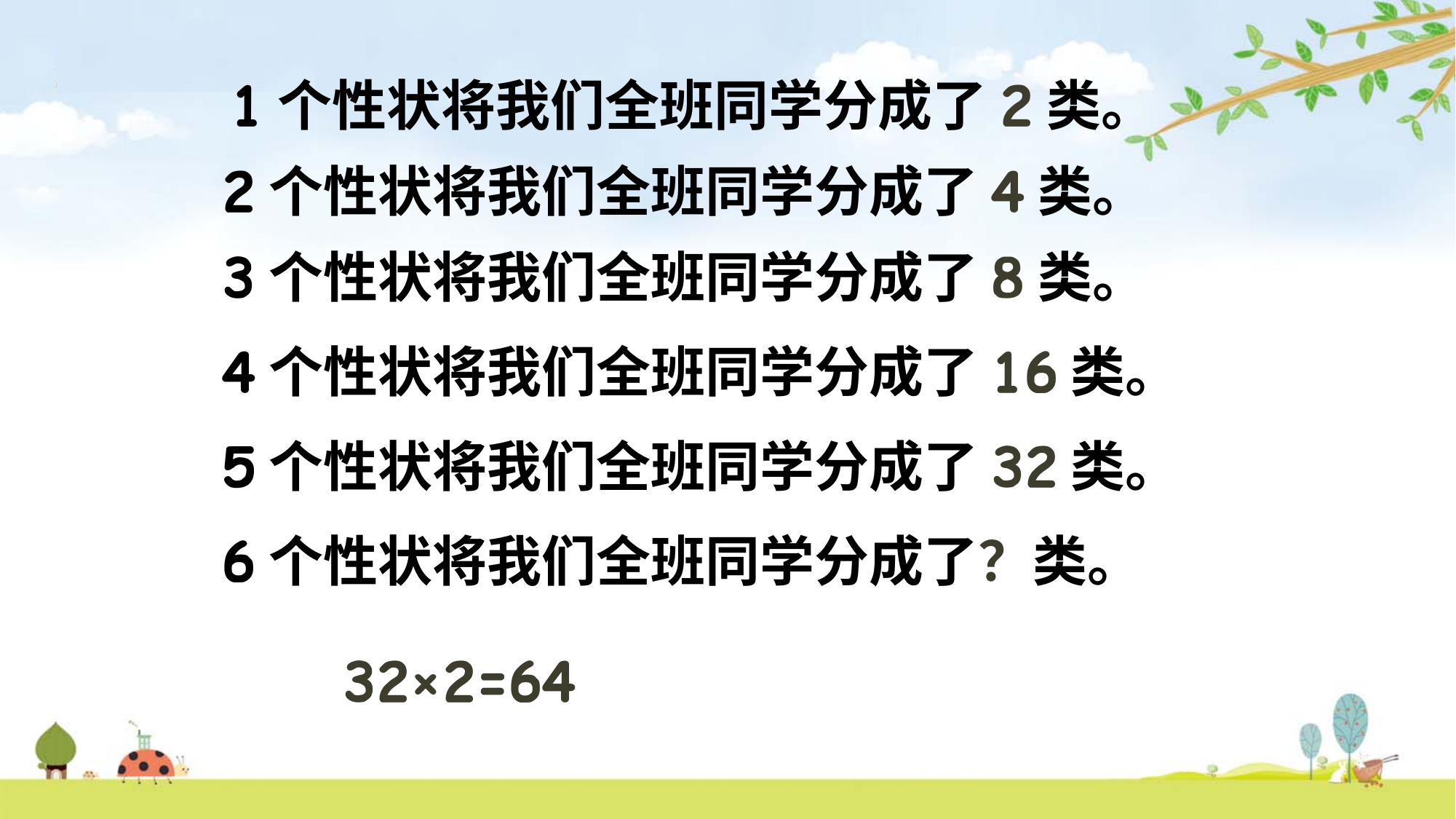

1个性状将我们全班同学分成了2类。
2个性状将我们全班同学分成了4类。
3个性状将我们全班同学分成了8类。
4个性状将我们全班同学分成了16类。
5个性状将我们全班同学分成了32类。
6个性状将我们全班同学分成了？类。
32×2=64